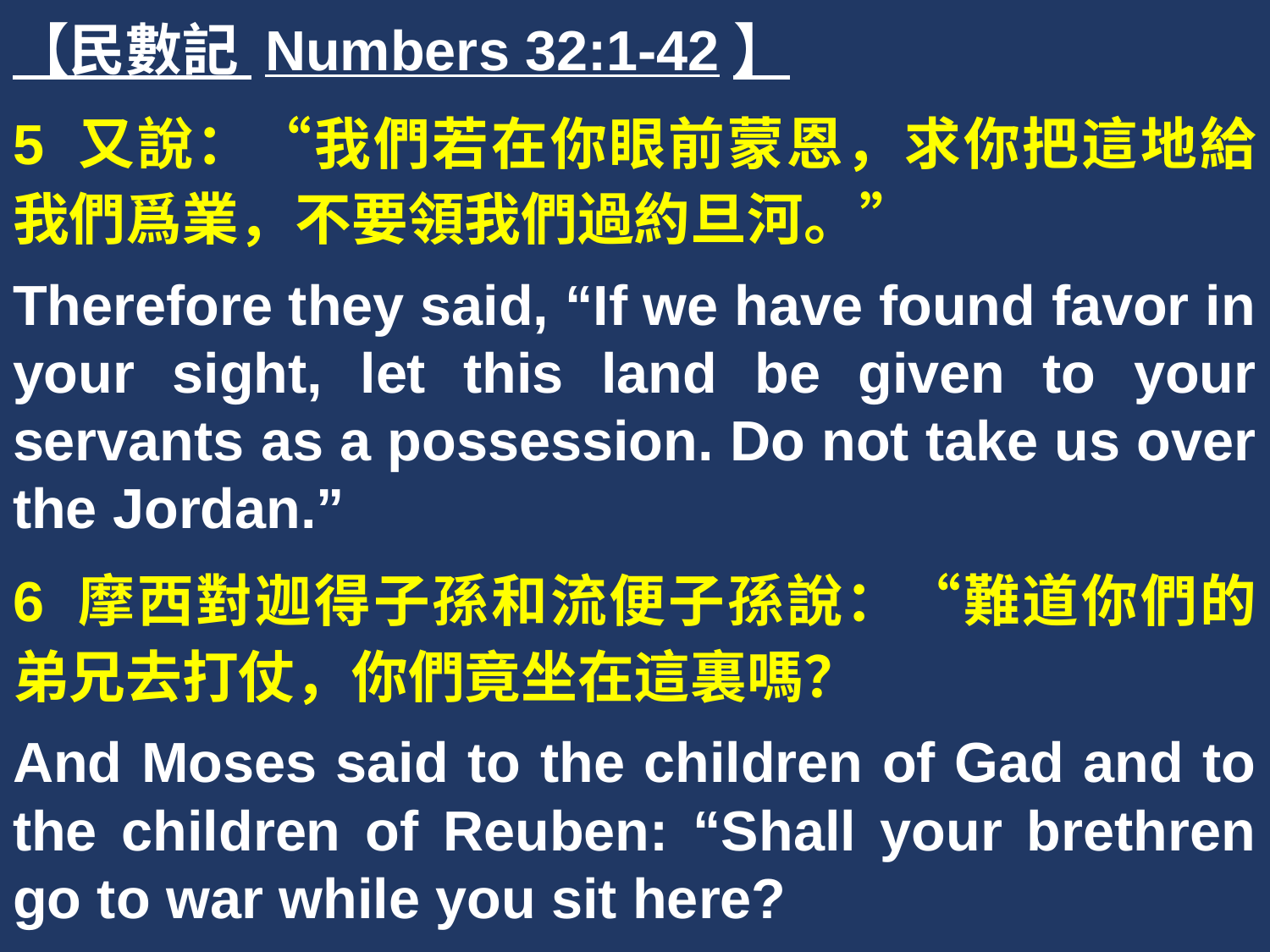

【民數記 Numbers 32:1-42】
5 又說：“我們若在你眼前蒙恩，求你把這地給我們爲業，不要領我們過約旦河。”
Therefore they said, “If we have found favor in your sight, let this land be given to your servants as a possession. Do not take us over the Jordan.”
6 摩西對迦得子孫和流便子孫說：“難道你們的弟兄去打仗，你們竟坐在這裏嗎？
And Moses said to the children of Gad and to the children of Reuben: “Shall your brethren go to war while you sit here?